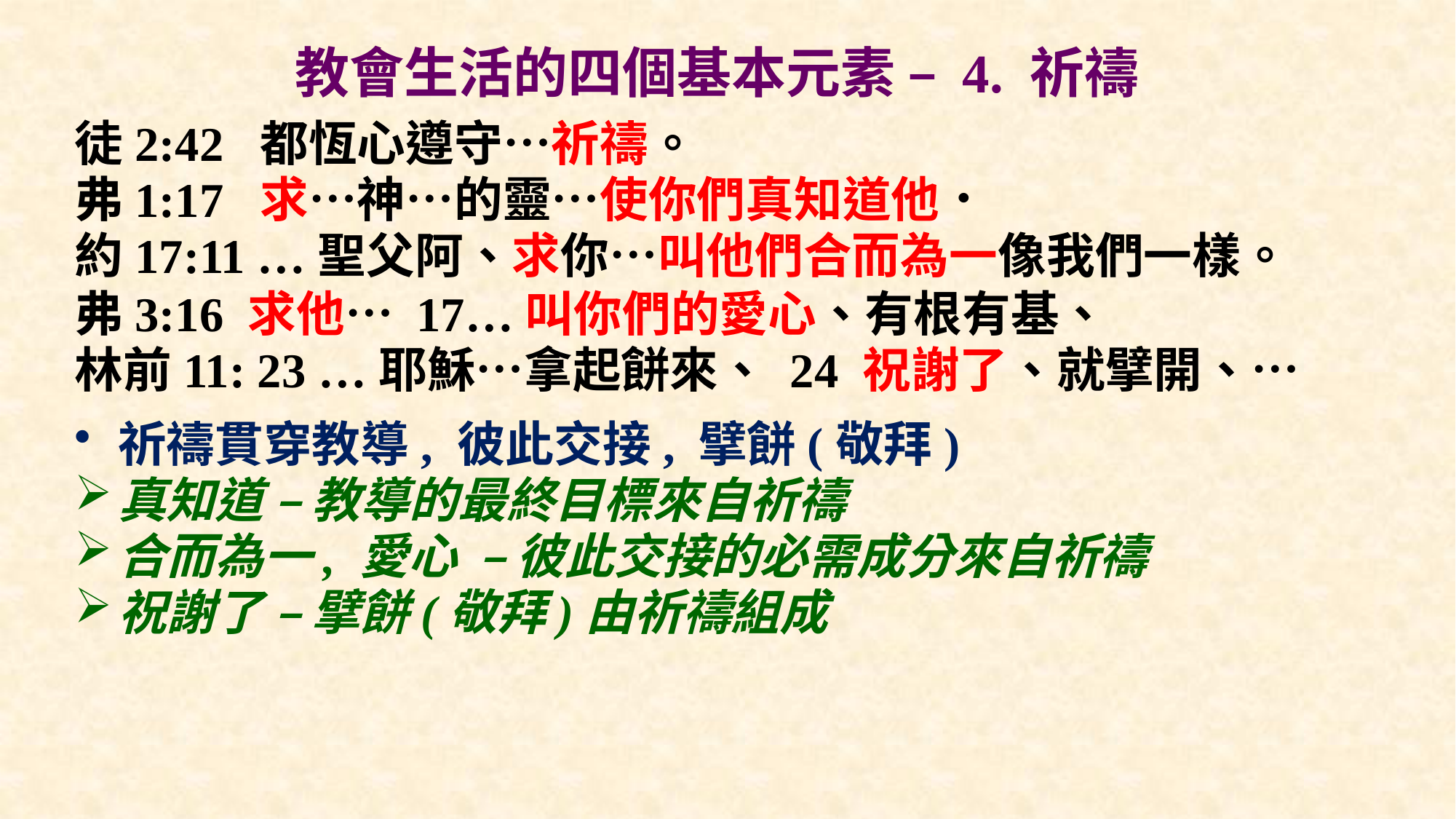

# 教會生活的四個基本元素 – 4. 祈禱
徒2:42  都恆心遵守…祈禱。
弗1:17  求…神…的靈…使你們真知道他．
約17:11 …聖父阿、求你…叫他們合而為一像我們一樣。
弗3:16 求他… 17…叫你們的愛心、有根有基、
林前11: 23 …耶穌…拿起餅來、 24 祝謝了、就擘開、…
祈禱貫穿教導, 彼此交接, 擘餅(敬拜)
真知道 – 教導的最終目標來自祈禱
合而為一, 愛心  – 彼此交接的必需成分來自祈禱
祝謝了 – 擘餅(敬拜)由祈禱組成